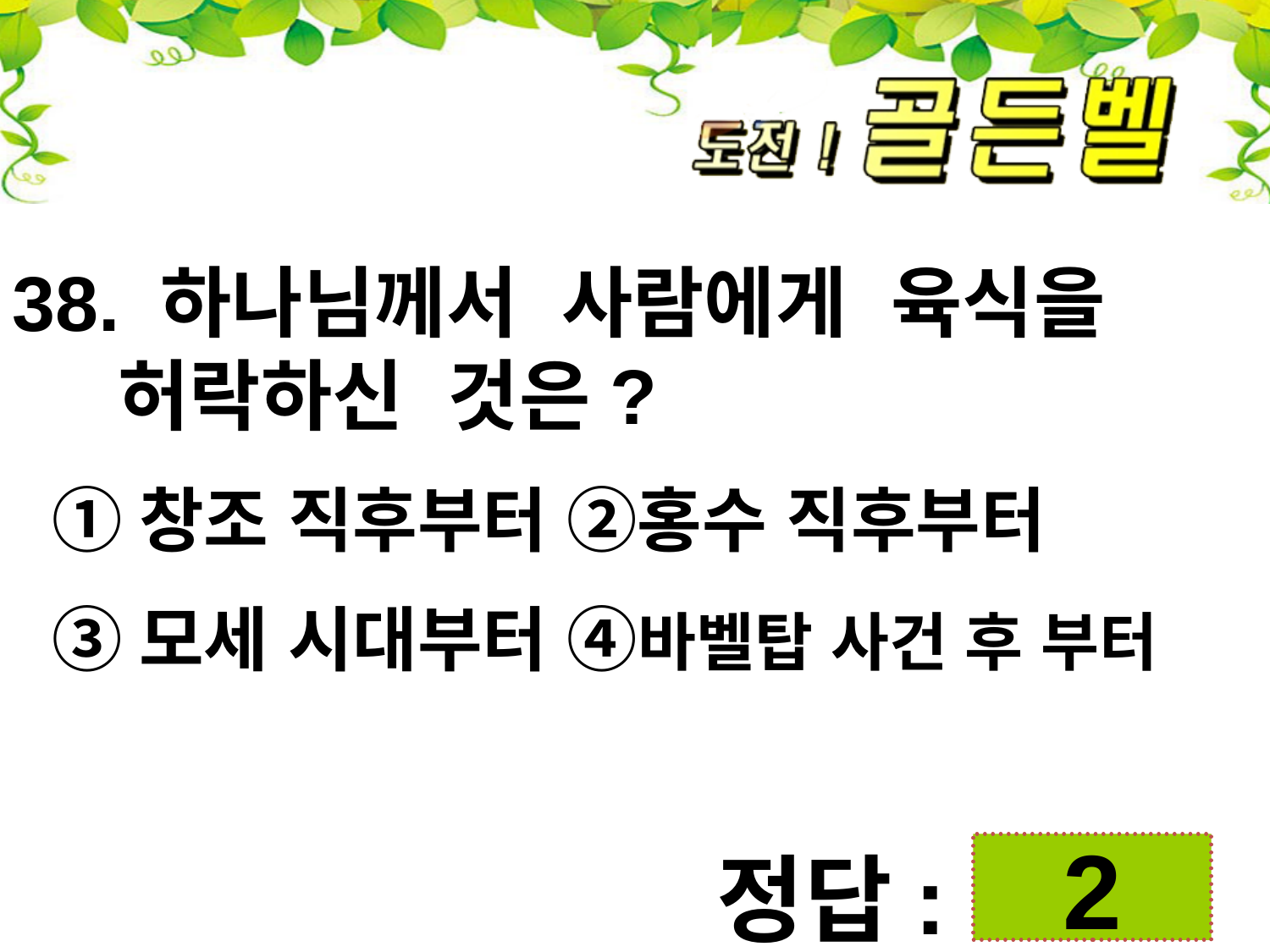

38. 하나님께서  사람에게  육식을
    허락하신  것은?
  ①창조 직후부터 ②홍수 직후부터
  ③모세 시대부터 ④바벨탑 사건 후 부터
첨성대
정답:
2